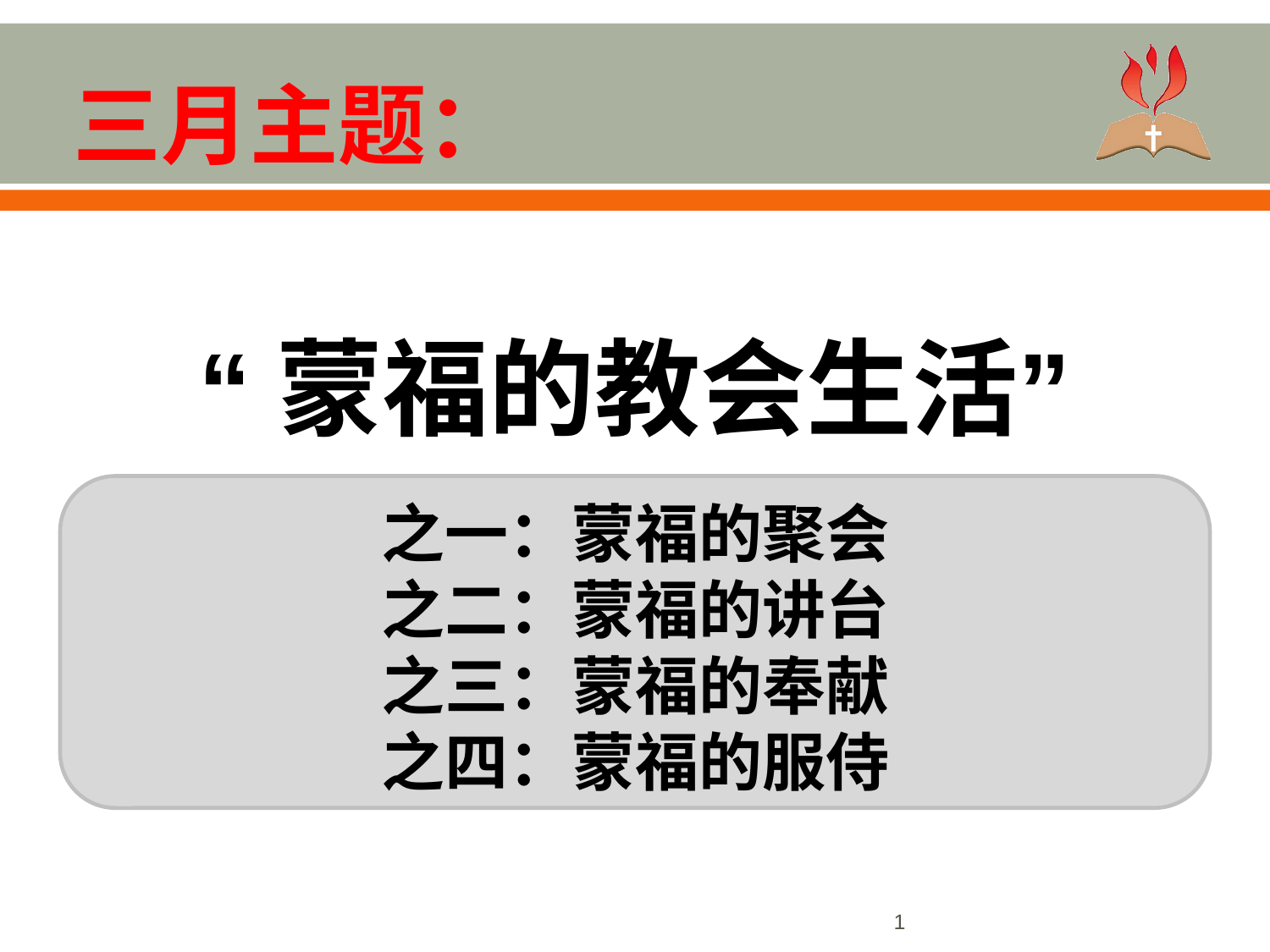

#
三月主题：
“蒙福的教会生活”

之一：蒙福的聚会
之二：蒙福的讲台
之三：蒙福的奉献
之四：蒙福的服侍
1